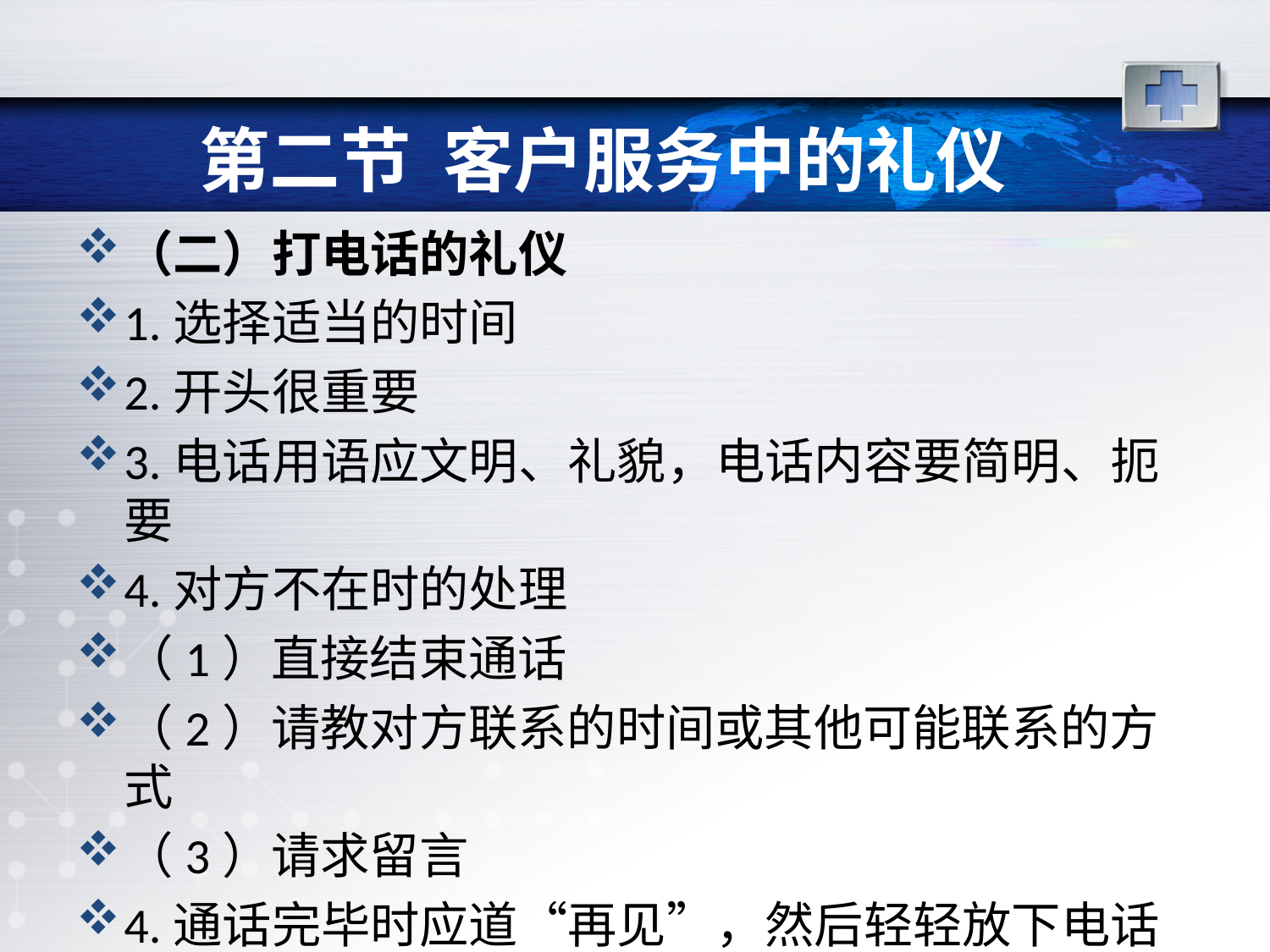

# 第二节  客户服务中的礼仪
（二）打电话的礼仪
1.选择适当的时间
2.开头很重要
3.电话用语应文明、礼貌，电话内容要简明、扼要
4.对方不在时的处理
（1）直接结束通话
（2）请教对方联系的时间或其他可能联系的方式
（3）请求留言
4.通话完毕时应道“再见”，然后轻轻放下电话